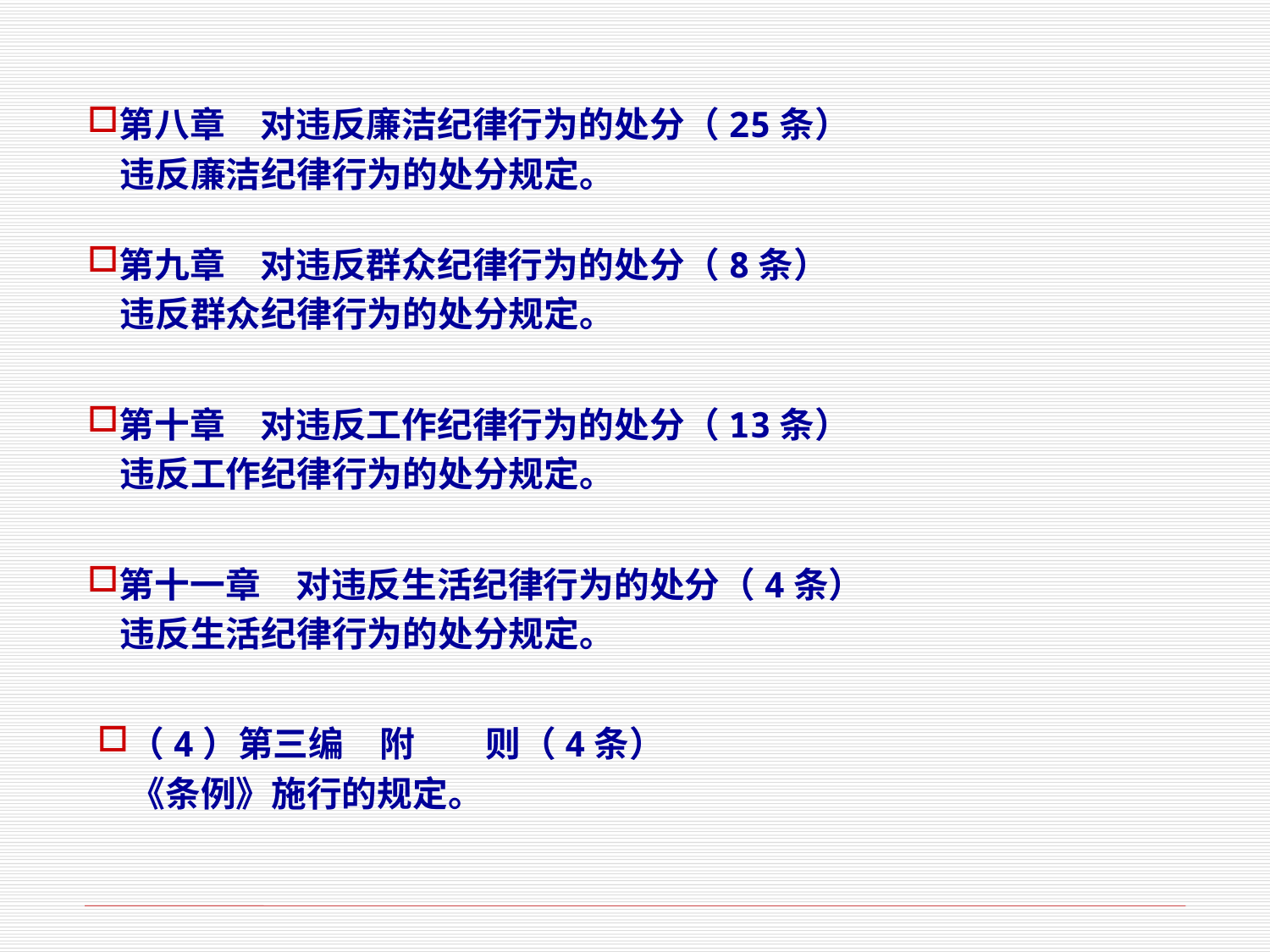

第八章　对违反廉洁纪律行为的处分（25条）
   违反廉洁纪律行为的处分规定。
第九章　对违反群众纪律行为的处分（8条）
   违反群众纪律行为的处分规定。
第十章　对违反工作纪律行为的处分（13条）
   违反工作纪律行为的处分规定。
第十一章　对违反生活纪律行为的处分（4条）
   违反生活纪律行为的处分规定。
（4）第三编　附　　则（4条）
   《条例》施行的规定。